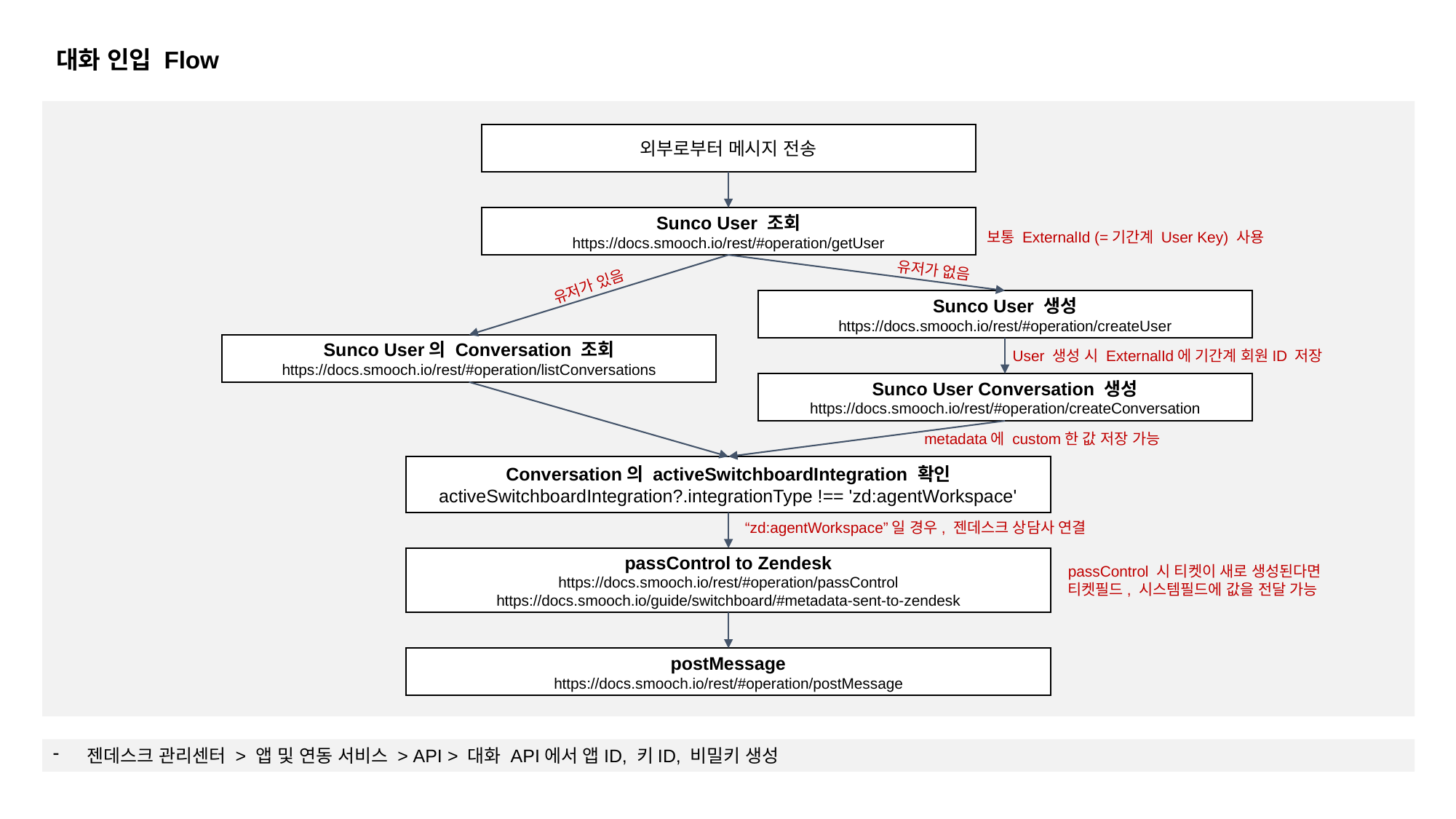

대화 인입 Flow

외부로부터 메시지 전송
Sunco User 조회
https://docs.smooch.io/rest/#operation/getUser
보통 ExternalId (=기간계 User Key) 사용
유저가 없음
유저가 있음
Sunco User 생성
https://docs.smooch.io/rest/#operation/createUser
Sunco User의 Conversation 조회
https://docs.smooch.io/rest/#operation/listConversations
User 생성 시 ExternalId에 기간계 회원ID 저장
Sunco User Conversation 생성
https://docs.smooch.io/rest/#operation/createConversation
metadata에 custom한 값 저장 가능
Conversation의 activeSwitchboardIntegration 확인
activeSwitchboardIntegration?.integrationType !== 'zd:agentWorkspace'
“zd:agentWorkspace”일 경우, 젠데스크 상담사 연결
passControl to Zendesk
https://docs.smooch.io/rest/#operation/passControl
https://docs.smooch.io/guide/switchboard/#metadata-sent-to-zendesk
passControl 시 티켓이 새로 생성된다면
티켓필드, 시스템필드에 값을 전달 가능
postMessage
https://docs.smooch.io/rest/#operation/postMessage
젠데스크 관리센터 > 앱 및 연동 서비스 > API > 대화 API에서 앱ID, 키ID, 비밀키 생성